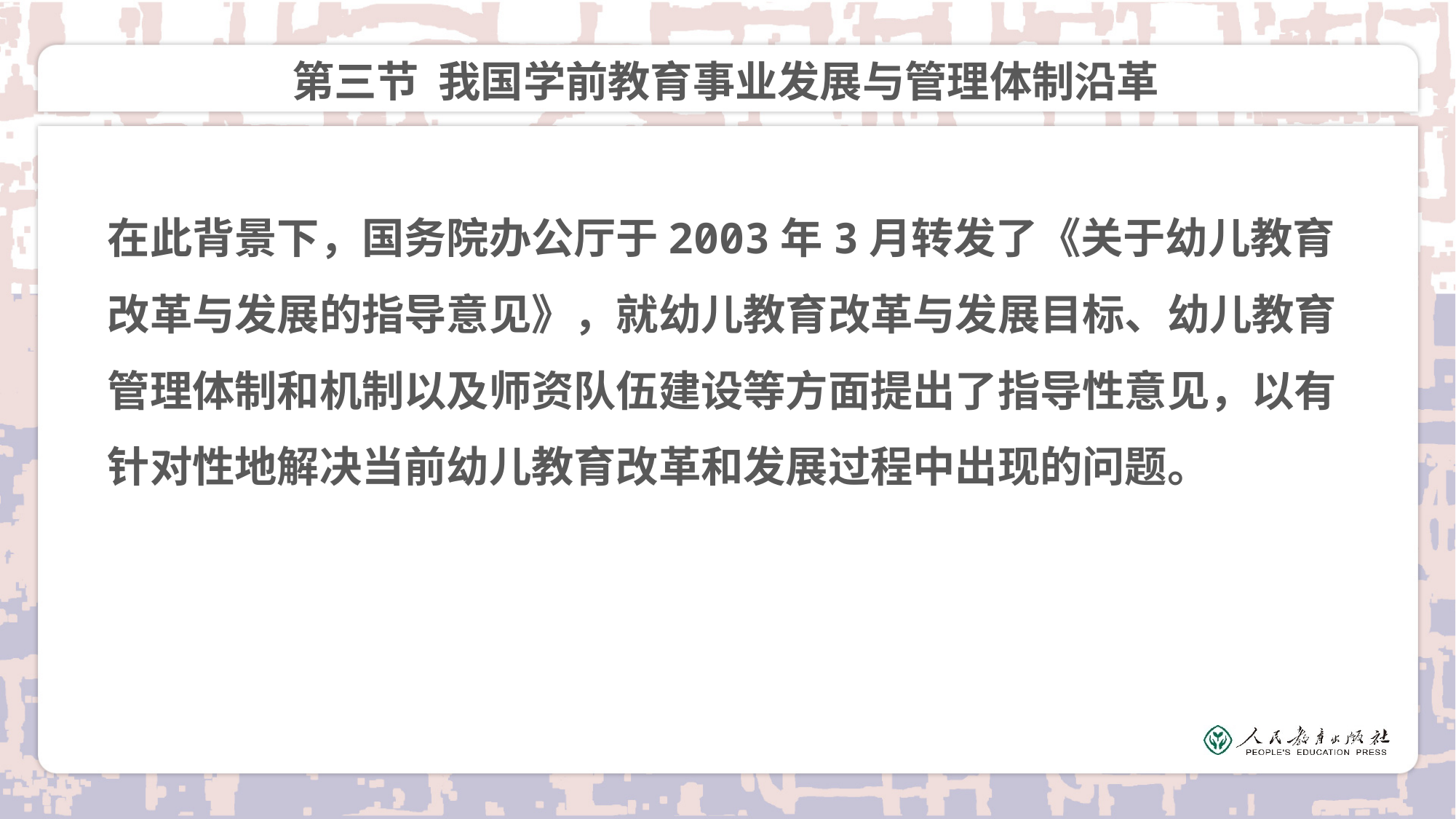

# 第三节  我国学前教育事业发展与管理体制沿革
在此背景下，国务院办公厅于2003年3月转发了《关于幼儿教育改革与发展的指导意见》，就幼儿教育改革与发展目标、幼儿教育管理体制和机制以及师资队伍建设等方面提出了指导性意见，以有针对性地解决当前幼儿教育改革和发展过程中出现的问题。